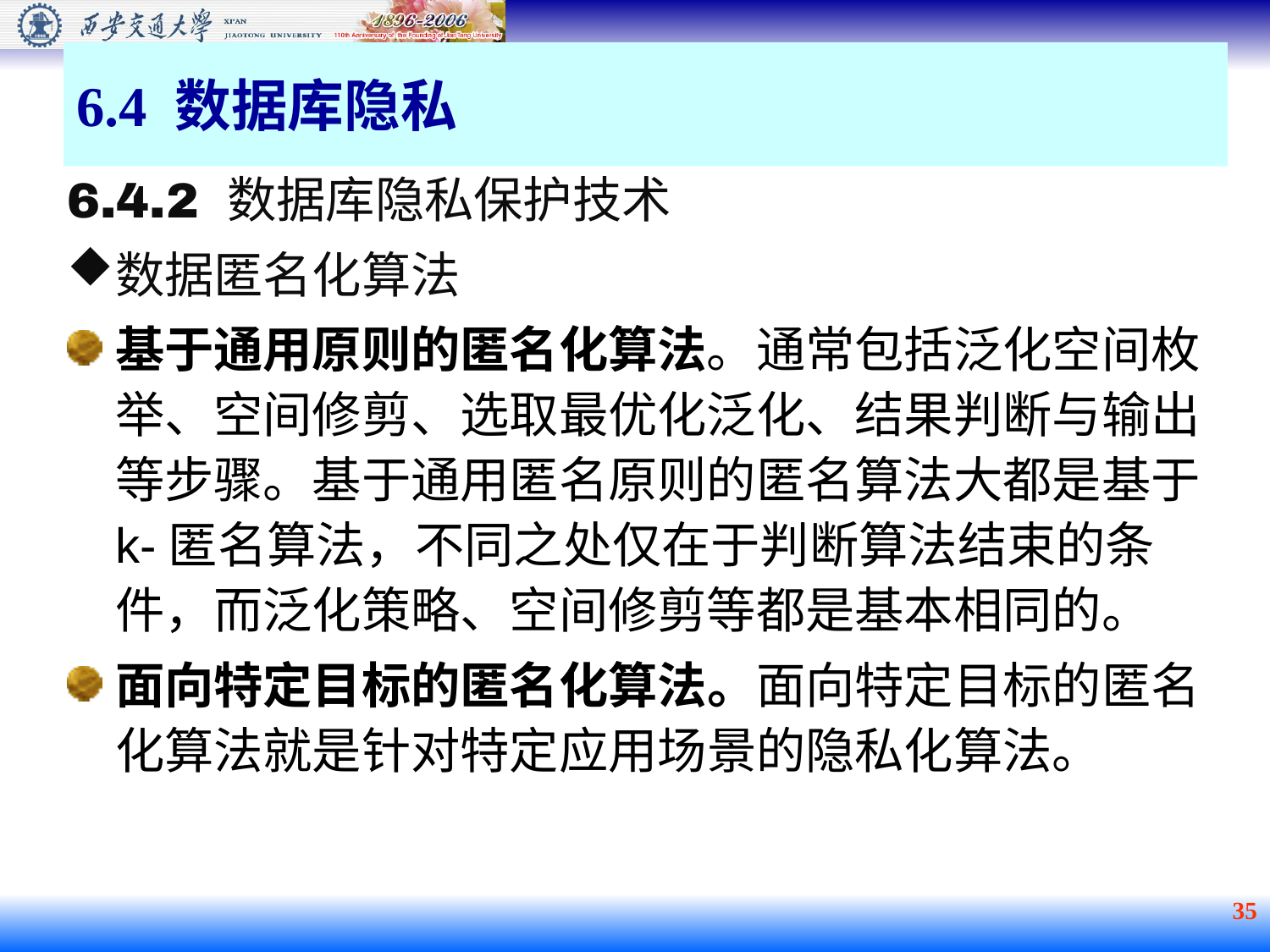

6.4 数据库隐私

6.4.2 数据库隐私保护技术
数据匿名化算法
基于通用原则的匿名化算法。通常包括泛化空间枚举、空间修剪、选取最优化泛化、结果判断与输出等步骤。基于通用匿名原则的匿名算法大都是基于k-匿名算法，不同之处仅在于判断算法结束的条件，而泛化策略、空间修剪等都是基本相同的。
面向特定目标的匿名化算法。面向特定目标的匿名化算法就是针对特定应用场景的隐私化算法。
 35